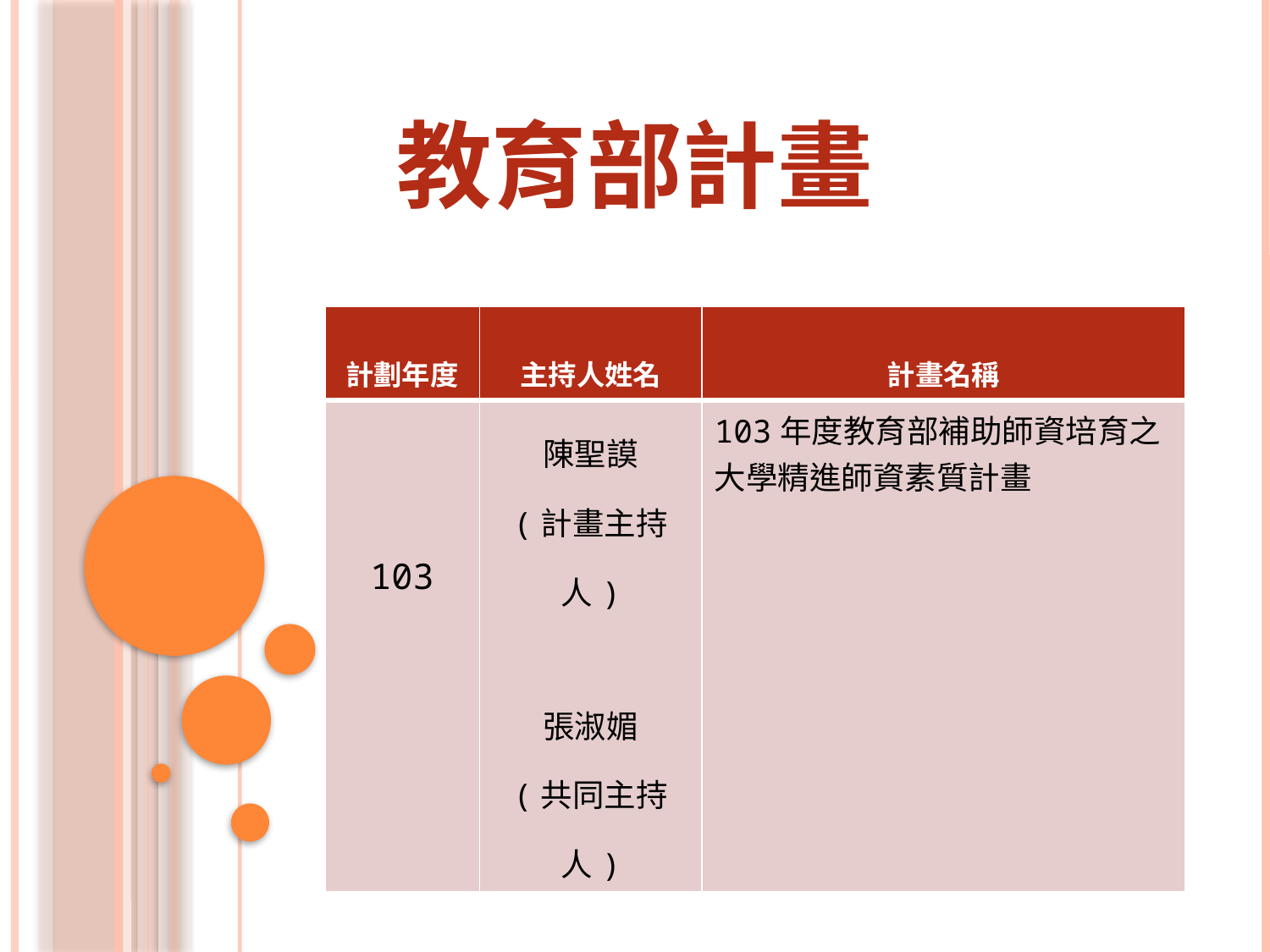

# 教育部計畫
| 計劃年度 | 主持人姓名 | 計畫名稱 |
| --- | --- | --- |
| 103 | 陳聖謨 (計畫主持人) 張淑媚 (共同主持人) | 103年度教育部補助師資培育之大學精進師資素質計畫 |